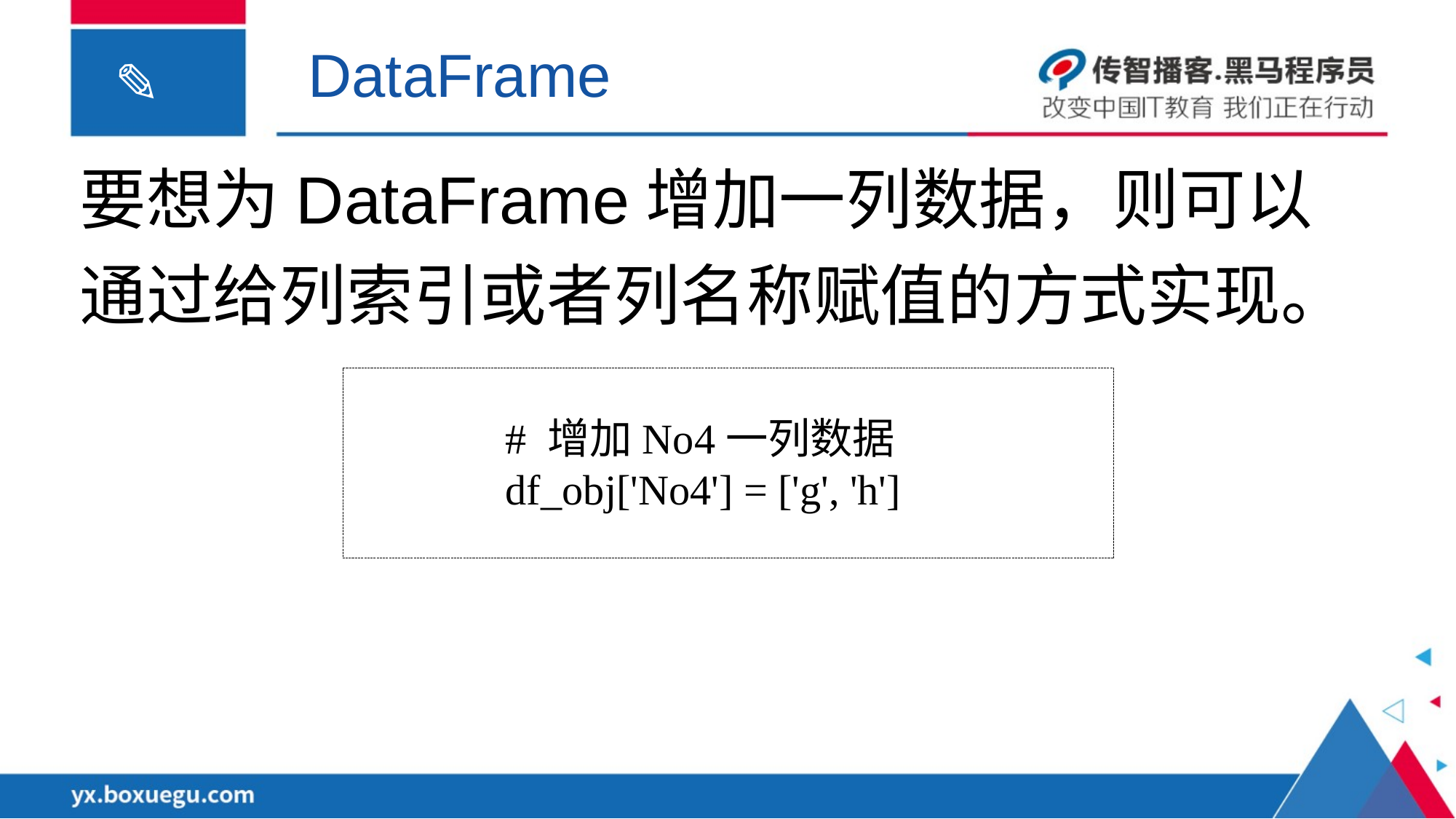

DataFrame
要想为DataFrame增加一列数据，则可以通过给列索引或者列名称赋值的方式实现。

# 增加No4一列数据
df_obj['No4'] = ['g', 'h']